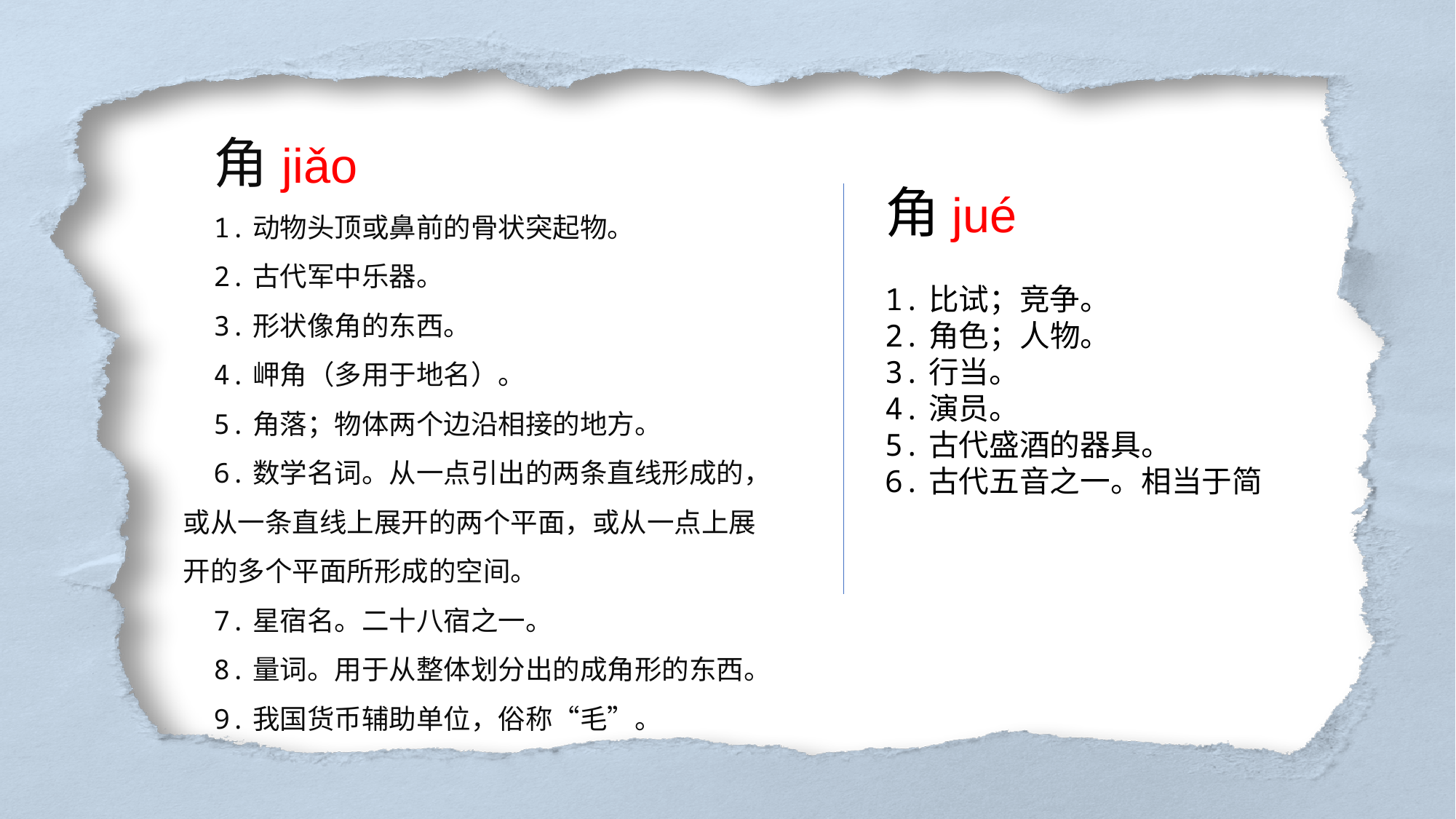

角 jiǎo
1.动物头顶或鼻前的骨状突起物。
2.古代军中乐器。
3.形状像角的东西。
4.岬角（多用于地名）。
5.角落；物体两个边沿相接的地方。
6.数学名词。从一点引出的两条直线形成的，或从一条直线上展开的两个平面，或从一点上展开的多个平面所形成的空间。
7.星宿名。二十八宿之一。
8.量词。用于从整体划分出的成角形的东西。
9.我国货币辅助单位，俗称“毛”。

角jué

1.比试；竞争。
2.角色；人物。
3.行当。
4.演员。
5.古代盛酒的器具。
6.古代五音之一。相当于简